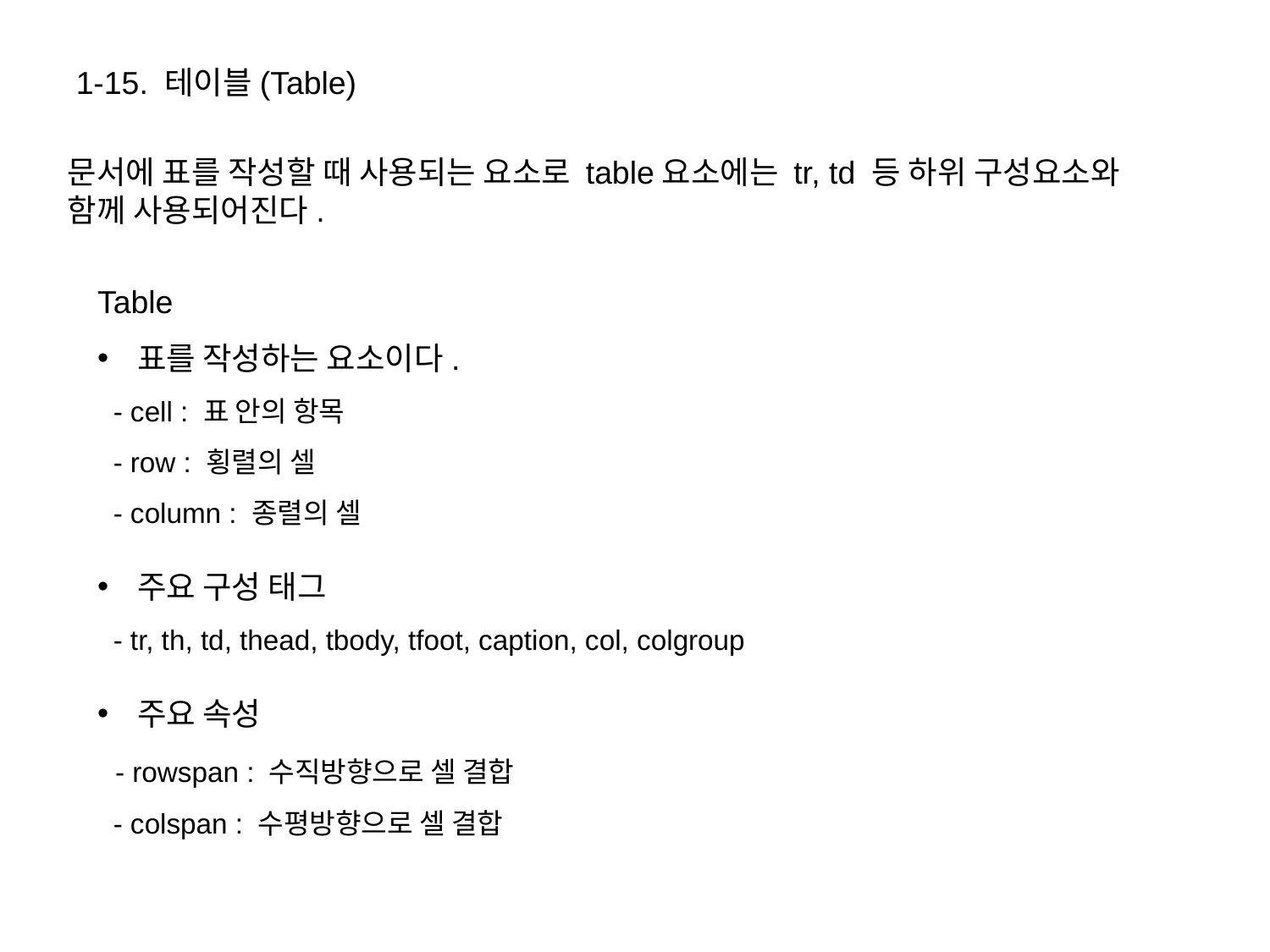

1-15. 테이블(Table)
문서에 표를 작성할 때 사용되는 요소로 table요소에는 tr, td 등 하위 구성요소와
함께 사용되어진다.
Table
표를 작성하는 요소이다.
  - cell : 표 안의 항목
  - row : 횡렬의 셀
  - column : 종렬의 셀
주요 구성 태그
  - tr, th, td, thead, tbody, tfoot, caption, col, colgroup
주요 속성
  - rowspan : 수직방향으로 셀 결합
  - colspan : 수평방향으로 셀 결합